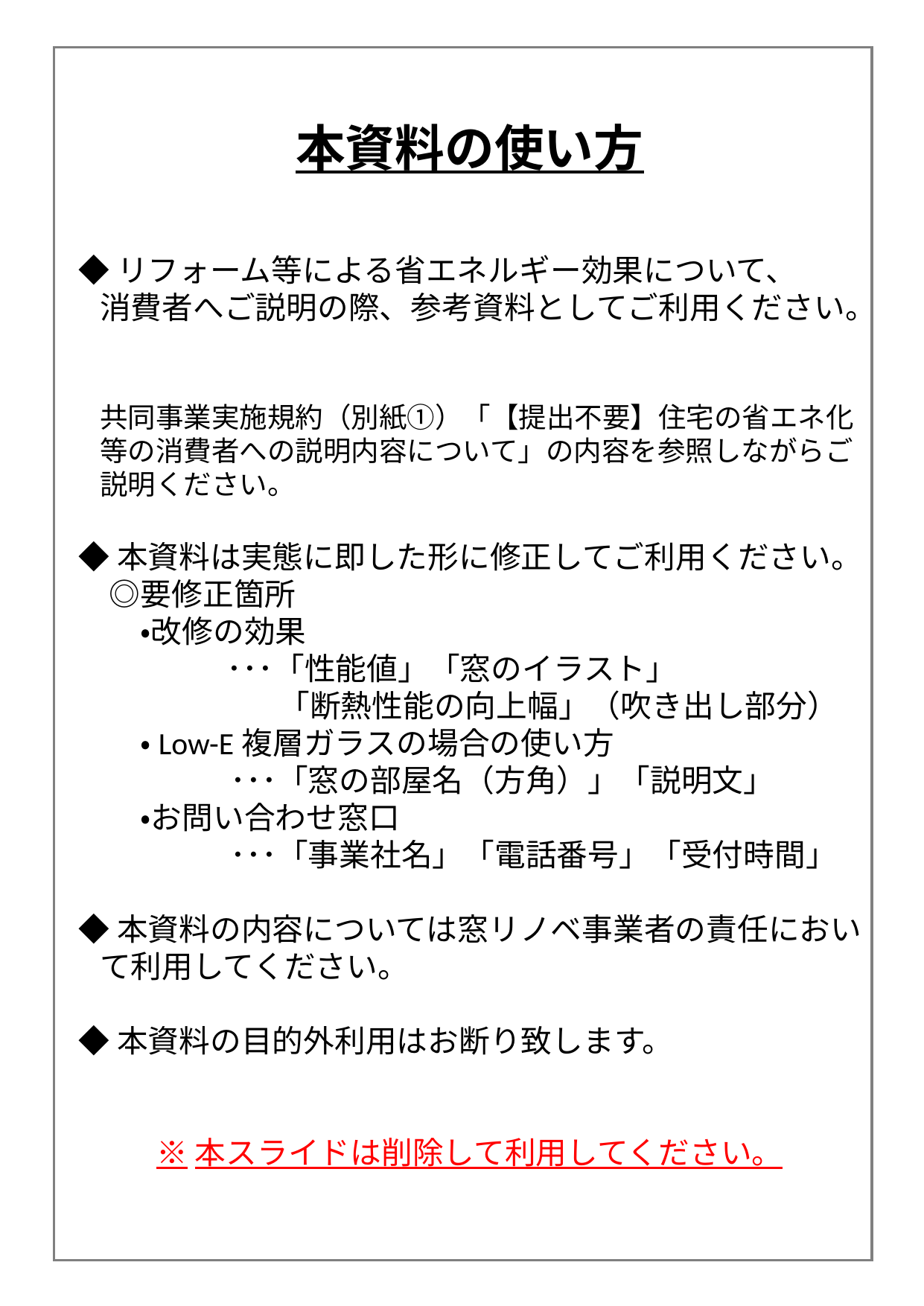

本資料の使い方

◆リフォーム等による省エネルギー効果について、
消費者へご説明の際、参考資料としてご利用ください。
共同事業実施規約（別紙①）「【提出不要】住宅の省エネ化等の消費者への説明内容について」の内容を参照しながらご説明ください。

◆本資料は実態に即した形に修正してご利用ください。
　◎要修正箇所
　　・改修の効果
　　　        ･･･「性能値」「窓のイラスト」
                            「断熱性能の向上幅」（吹き出し部分）
　　・Low-E複層ガラスの場合の使い方
　　　  　  ･･･「窓の部屋名（方角）」「説明文」
　　・お問い合わせ窓口
　　　   　 ･･･「事業社名」「電話番号」「受付時間」

◆本資料の内容については窓リノベ事業者の責任において利用してください。

◆本資料の目的外利用はお断り致します。

※本スライドは削除して利用してください。